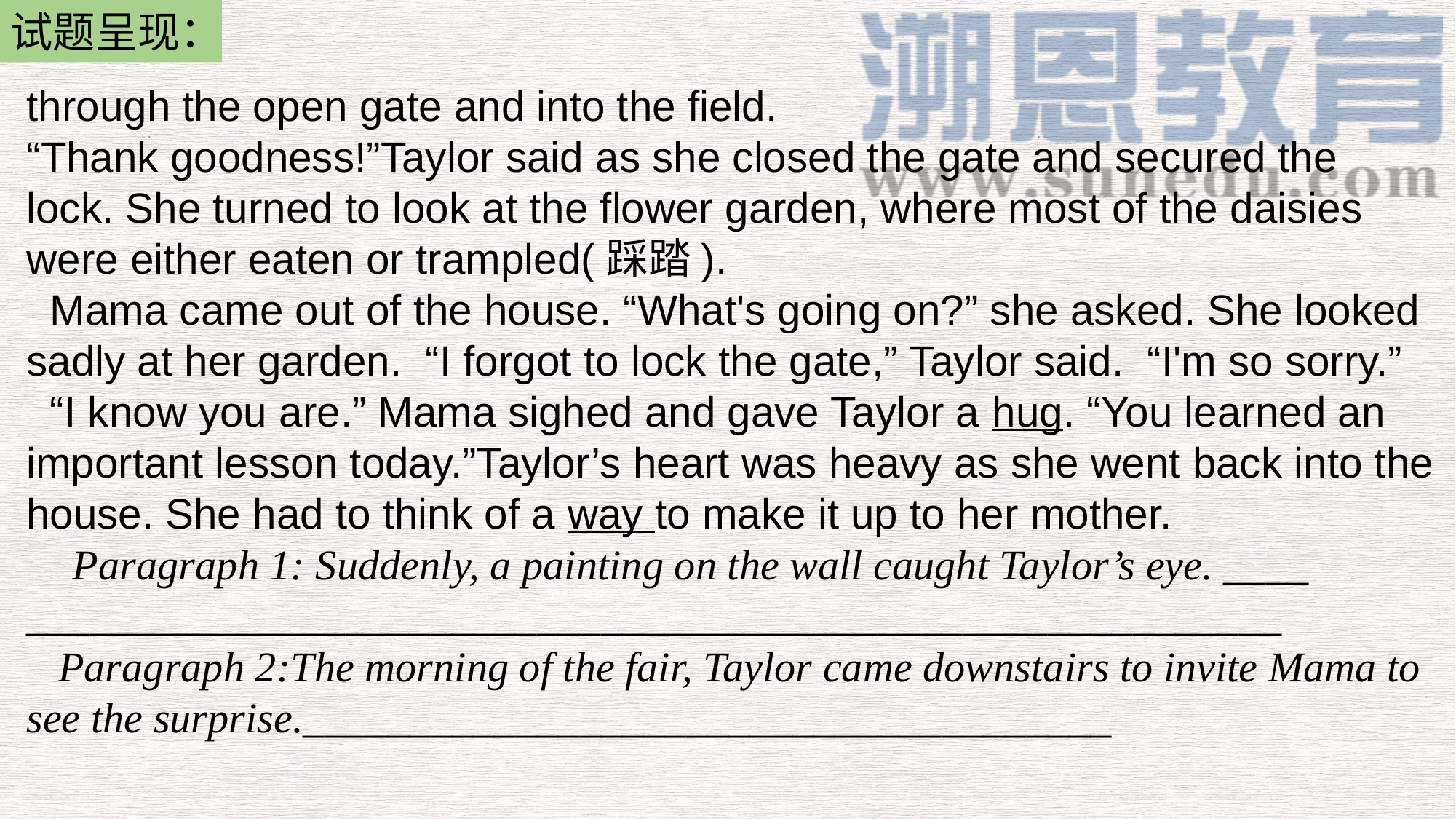

试题呈现：
through the open gate and into the field.
“Thank goodness!”Taylor said as she closed the gate and secured the lock. She turned to look at the flower garden, where most of the daisies were either eaten or trampled(踩踏).
  Mama came out of the house. “What's going on?” she asked. She looked sadly at her garden.  “I forgot to lock the gate,” Taylor said.  “I'm so sorry.”
  “I know you are.” Mama sighed and gave Taylor a hug. “You learned an important lesson today.”Taylor’s heart was heavy as she went back into the house. She had to think of a way to make it up to her mother.
    Paragraph 1: Suddenly, a painting on the wall caught Taylor’s eye. ____ ___________________________________________________________
   Paragraph 2:The morning of the fair, Taylor came downstairs to invite Mama to see the surprise.______________________________________